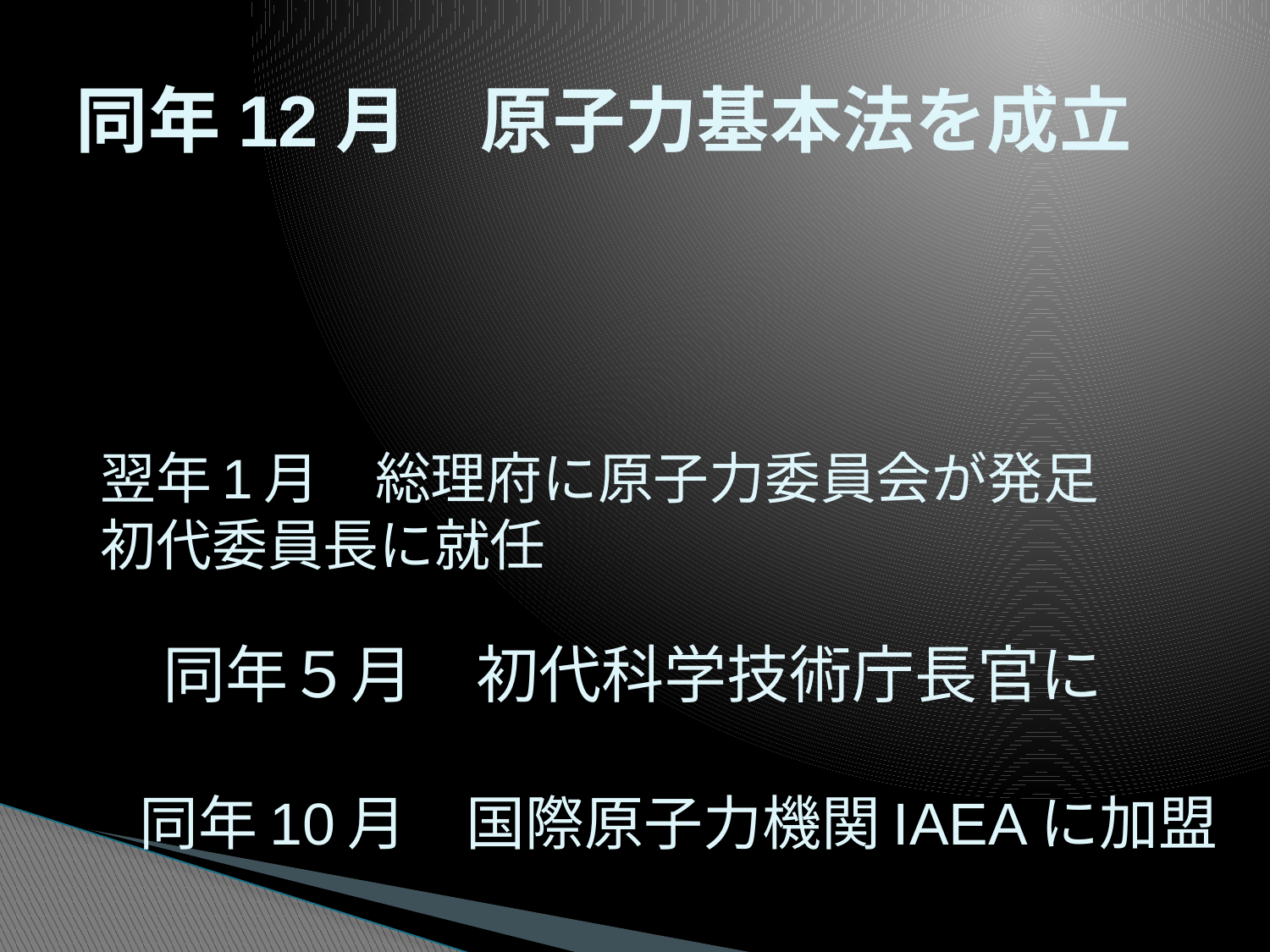

# 同年12月　原子力基本法を成立
翌年1月　総理府に原子力委員会が発足
初代委員長に就任
　同年５月　初代科学技術庁長官に
同年10月　国際原子力機関IAEAに加盟